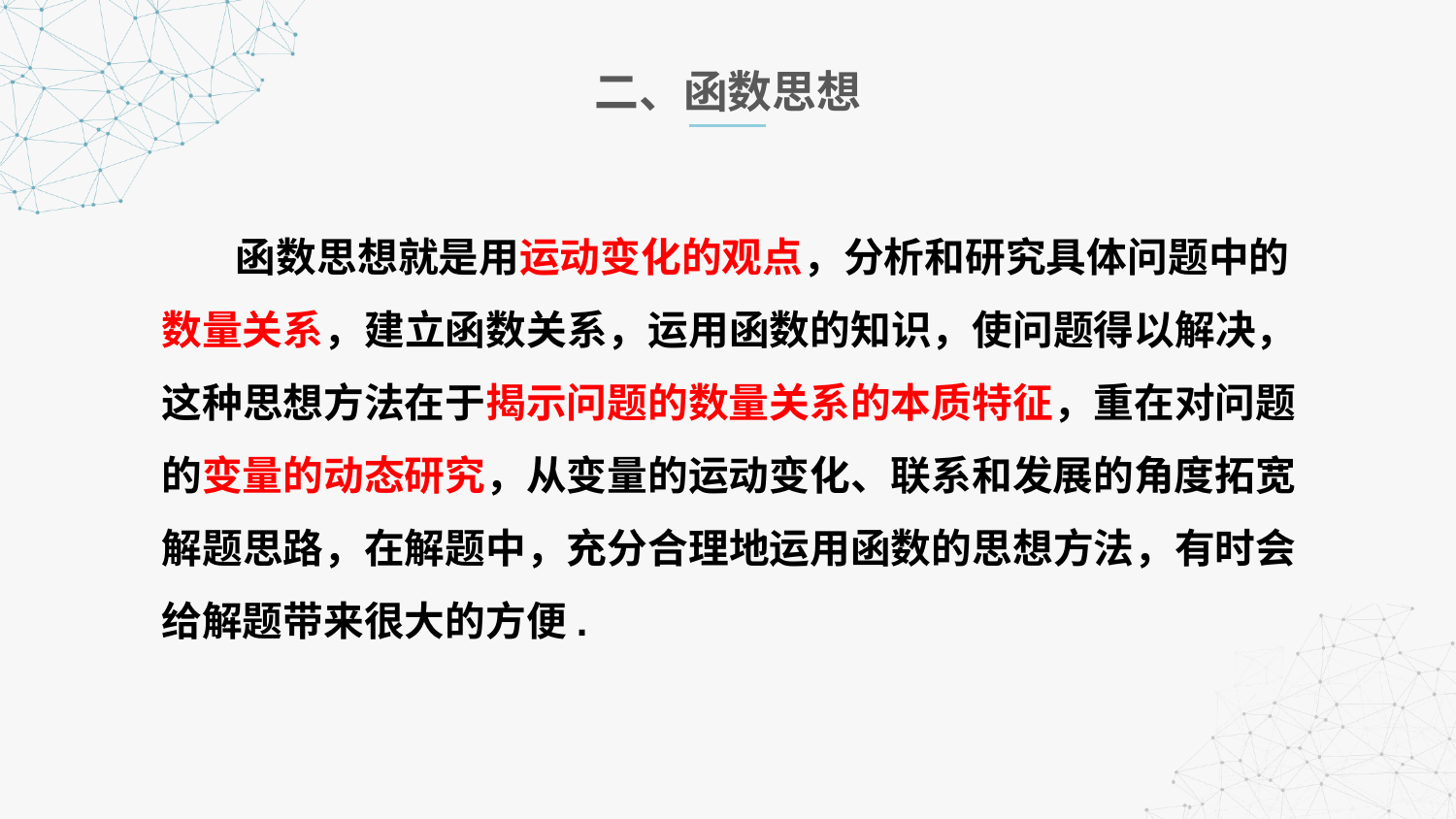

二、函数思想
       函数思想就是用运动变化的观点，分析和研究具体问题中的数量关系，建立函数关系，运用函数的知识，使问题得以解决，这种思想方法在于揭示问题的数量关系的本质特征，重在对问题的变量的动态研究，从变量的运动变化、联系和发展的角度拓宽解题思路，在解题中，充分合理地运用函数的思想方法，有时会给解题带来很大的方便.